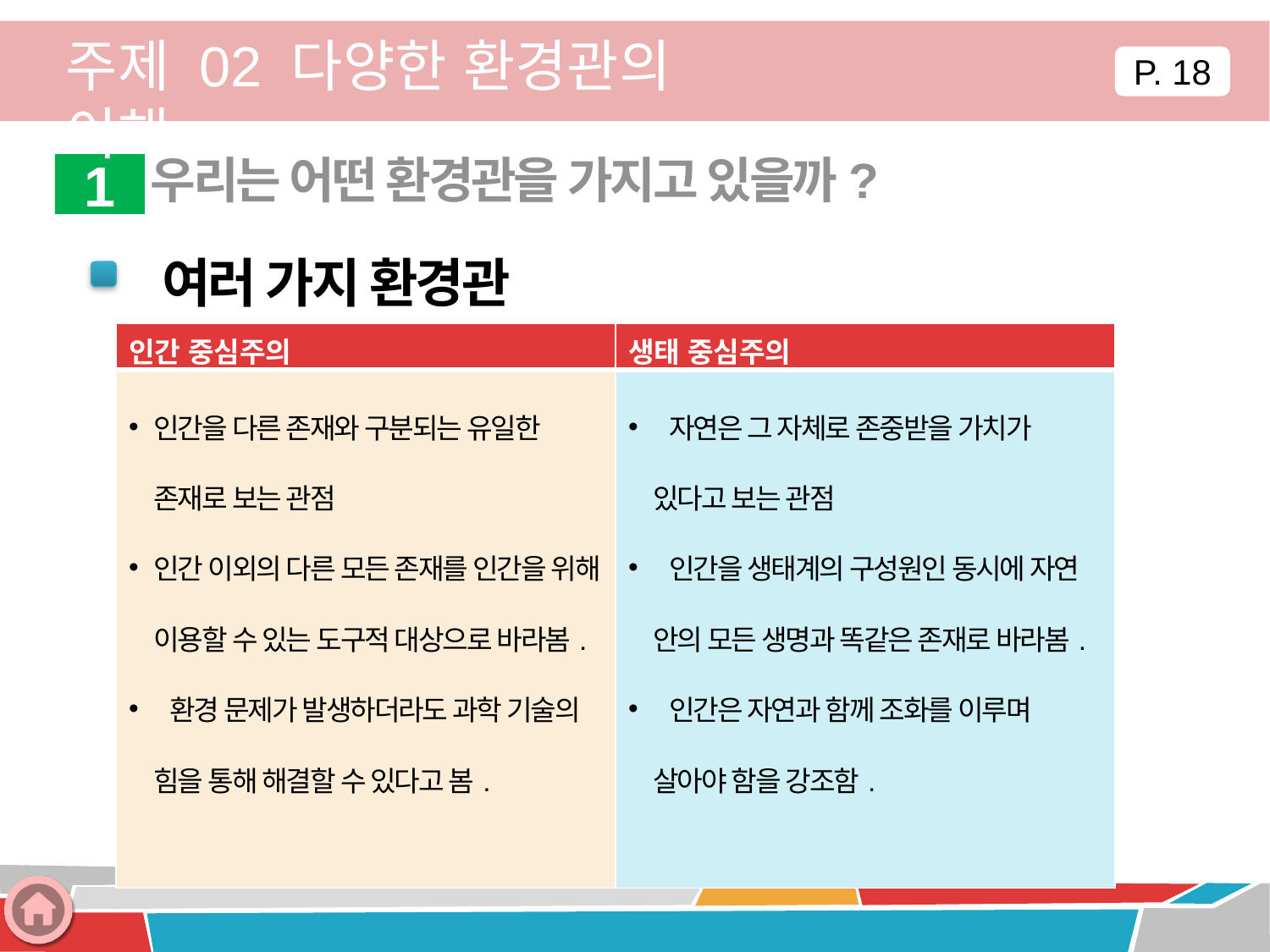

주제 02 다양한 환경관의 이해

P. 18
우리는 어떤 환경관을 가지고 있을까?
1
  여러 가지 환경관

| 인간 중심주의 | 생태 중심주의 |
| --- | --- |
| 인간을 다른 존재와 구분되는 유일한 존재로 보는 관점 인간 이외의 다른 모든 존재를 인간을 위해 이용할 수 있는 도구적 대상으로 바라봄. 환경 문제가 발생하더라도 과학 기술의 힘을 통해 해결할 수 있다고 봄. | 자연은 그 자체로 존중받을 가치가 있다고 보는 관점 인간을 생태계의 구성원인 동시에 자연 안의 모든 생명과 똑같은 존재로 바라봄. 인간은 자연과 함께 조화를 이루며 살아야 함을 강조함. |